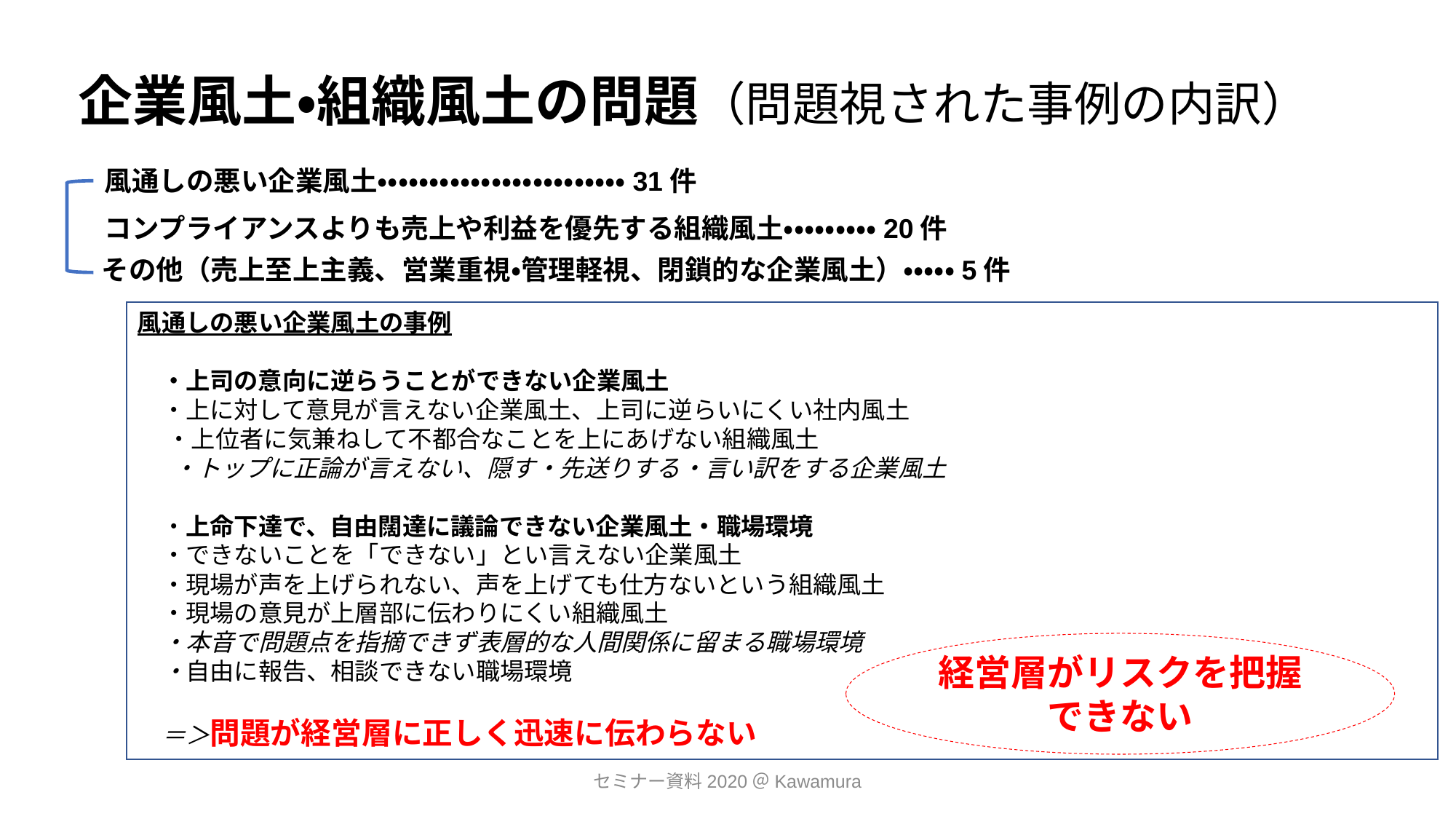

# 企業風土・組織風土の問題（問題視された事例の内訳）
風通しの悪い企業風土・・・・・・・・・・・・・・・・・・・・・・・・31件

コンプライアンスよりも売上や利益を優先する組織風土・・・・・・・・・20件
その他（売上至上主義、営業重視・管理軽視、閉鎖的な企業風土）・・・・・5件
風通しの悪い企業風土の事例

　・上司の意向に逆らうことができない企業風土
　・上に対して意見が言えない企業風土、上司に逆らいにくい社内風土
　 ・上位者に気兼ねして不都合なことを上にあげない組織風土
 　・トップに正論が言えない、隠す・先送りする・言い訳をする企業風土

　・上命下達で、自由闊達に議論できない企業風土・職場環境
　・できないことを「できない」とい言えない企業風土
　・現場が声を上げられない、声を上げても仕方ないという組織風土
　・現場の意見が上層部に伝わりにくい組織風土
　・本音で問題点を指摘できず表層的な人間関係に留まる職場環境
　・自由に報告、相談できない職場環境

　＝＞問題が経営層に正しく迅速に伝わらない

経営層がリスクを把握できない
セミナー資料2020＠Kawamura